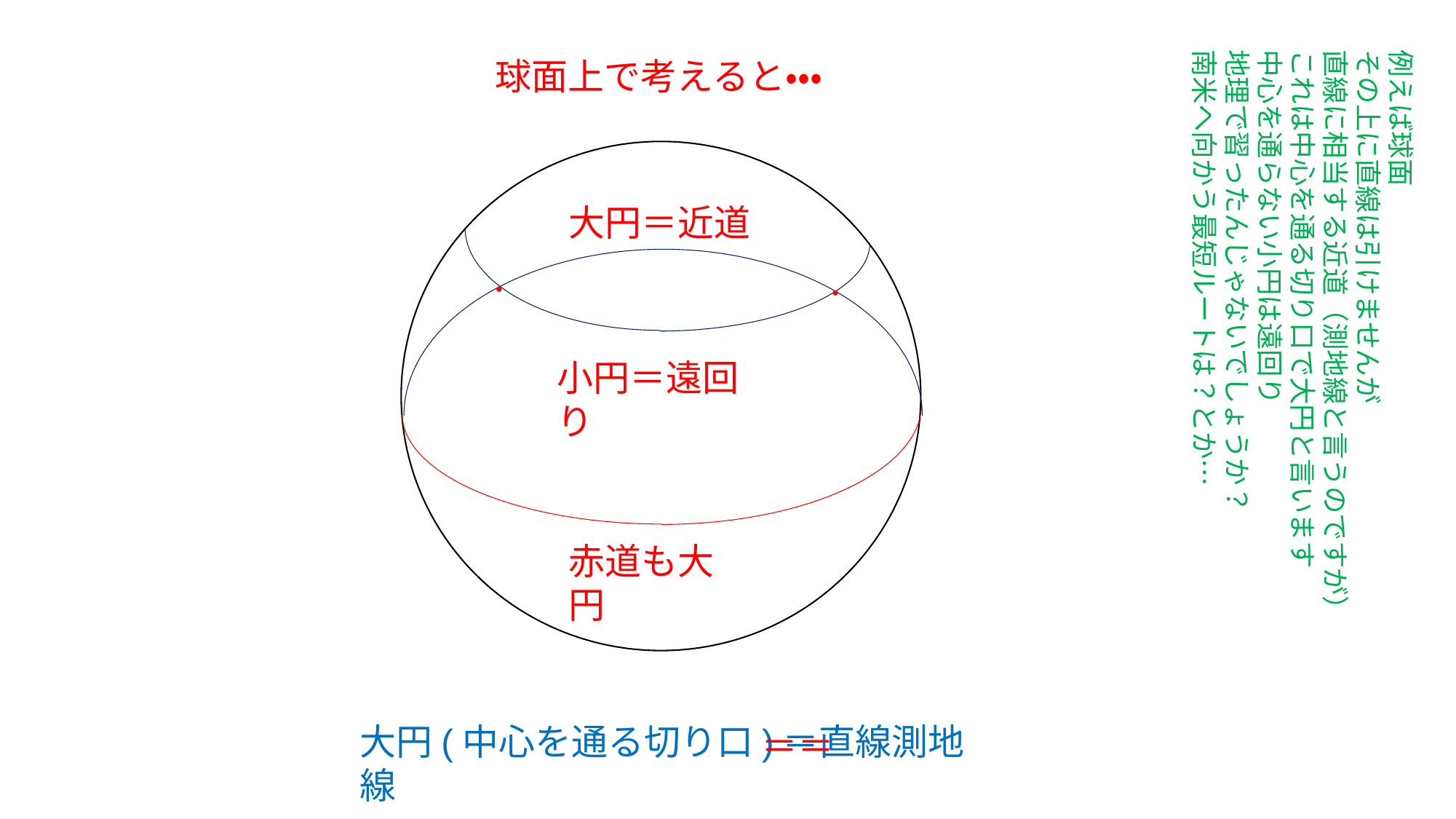

例えば球面
その上に直線は引けませんが
直線に相当する近道（測地線と言うのですが）
これは中心を通る切り口で大円と言います
中心を通らない小円は遠回り
地理で習ったんじゃないでしょうか？
南米へ向かう最短ルートは？とか…
球面上で考えると・・・

大円＝近道

●
●

小円＝遠回り
赤道も大円
大円(中心を通る切り口)＝直線測地線
＝＝